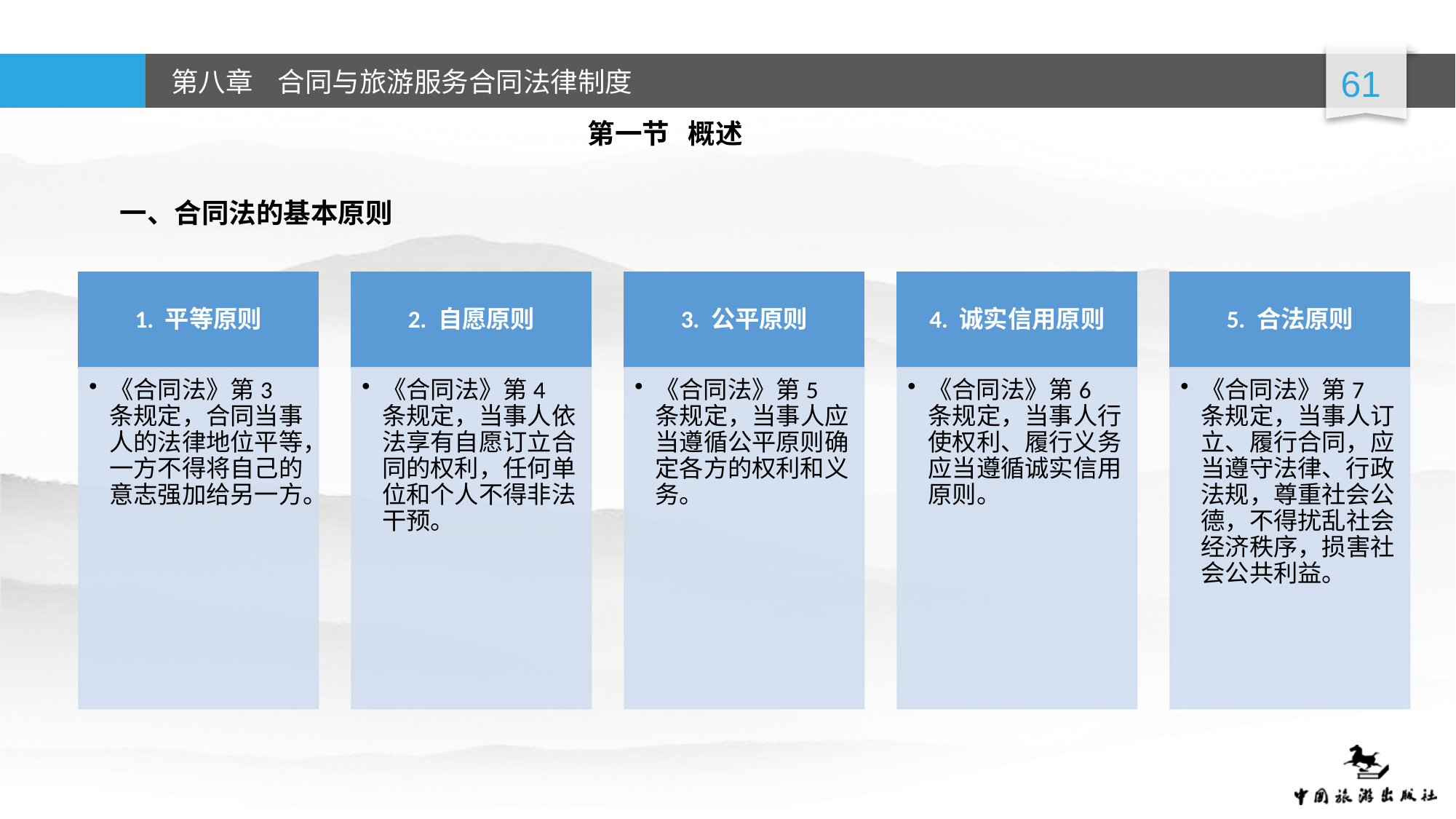

第一节   概述
一、合同法的基本原则
1. 平等原则
《合同法》第3 条规定，合同当事人的法律地位平等，一方不得将自己的意志强加给另一方。
2. 自愿原则
《合同法》第4 条规定，当事人依法享有自愿订立合同的权利，任何单位和个人不得非法干预。
3. 公平原则
《合同法》第5 条规定，当事人应当遵循公平原则确定各方的权利和义务。
4. 诚实信用原则
《合同法》第6 条规定，当事人行使权利、履行义务应当遵循诚实信用原则。
5. 合法原则
《合同法》第7 条规定，当事人订立、履行合同，应当遵守法律、行政法规，尊重社会公德，不得扰乱社会经济秩序，损害社会公共利益。